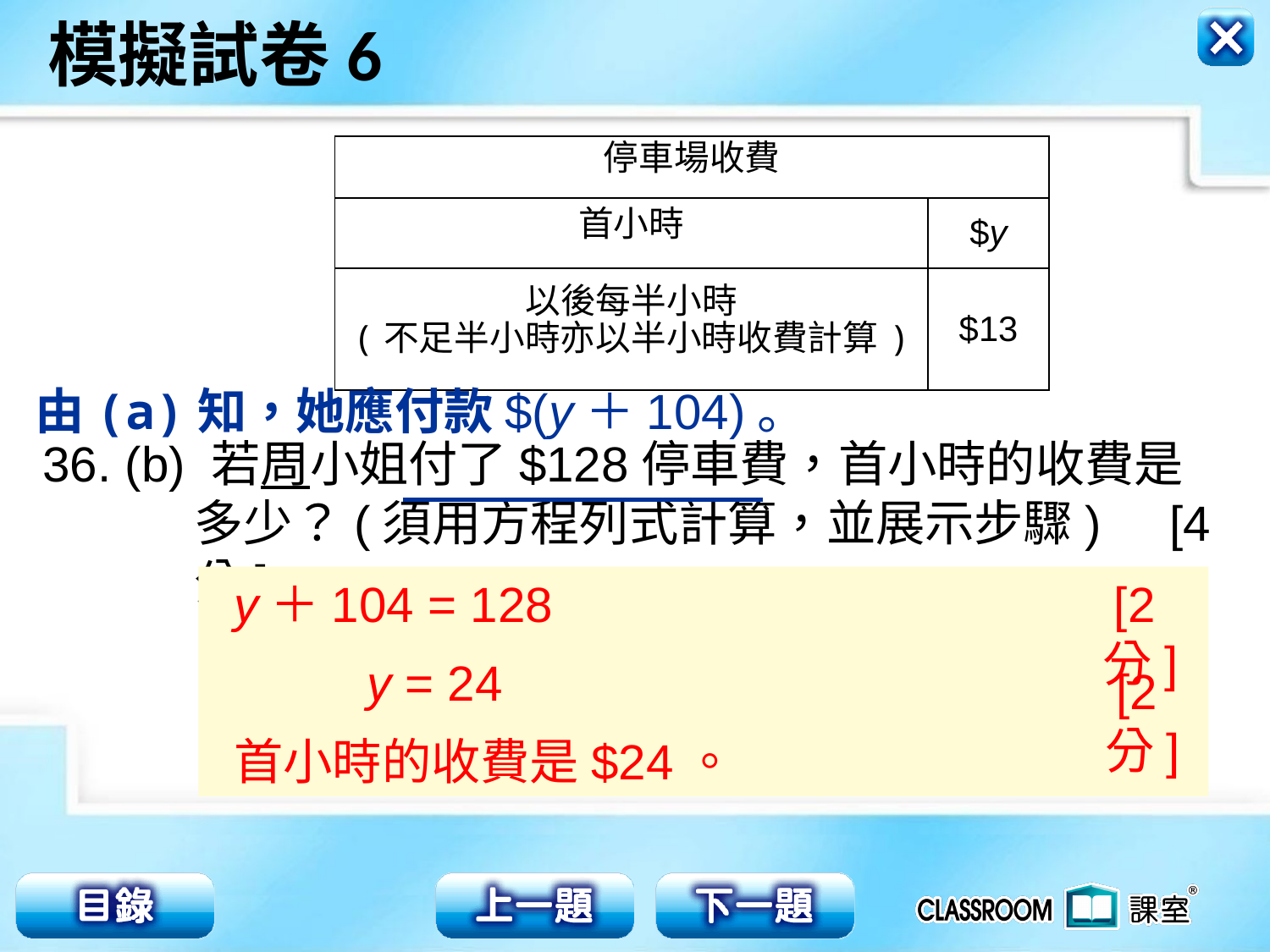

| 停車場收費 |  |
| --- | --- |
| 首小時 | $y |
| 以後每半小時 (不足半小時亦以半小時收費計算) | $13 |
由(a)知，她應付款$(y＋104)。
36. (b) 若周小姐付了$128停車費，首小時的收費是多少？(須用方程列式計算，並展示步驟)     [4分]

y＋104 = 128
          y = 24
首小時的收費是$24。
[2分]

[2分]